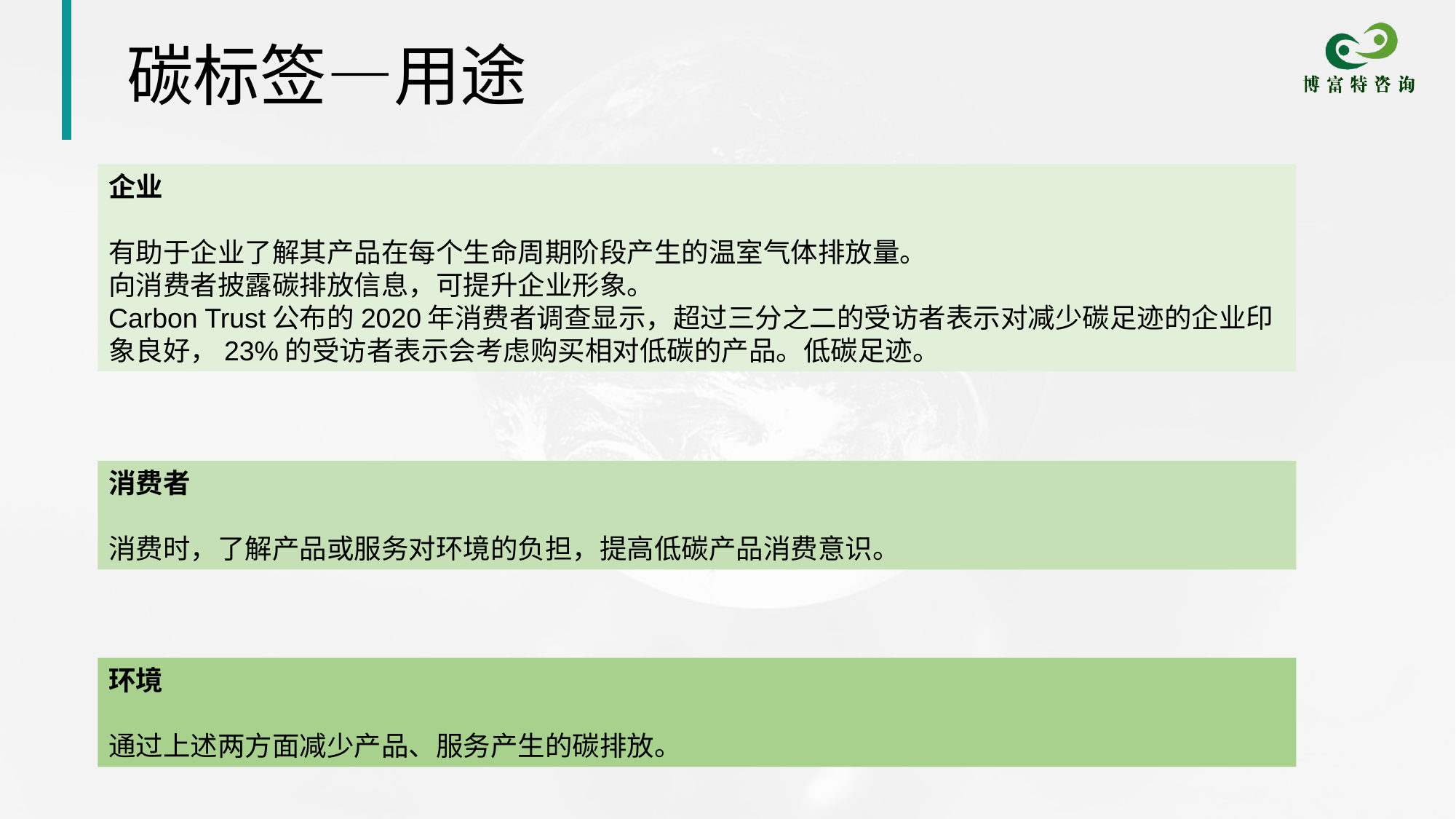

# 碳标签—用途
企业

有助于企业了解其产品在每个生命周期阶段产生的温室气体排放量。
向消费者披露碳排放信息，可提升企业形象。
Carbon Trust公布的2020年消费者调查显示，超过三分之二的受访者表示对减少碳足迹的企业印象良好，23%的受访者表示会考虑购买相对低碳的产品。低碳足迹。
消费者

消费时，了解产品或服务对环境的负担，提高低碳产品消费意识。
环境

通过上述两方面减少产品、服务产生的碳排放。